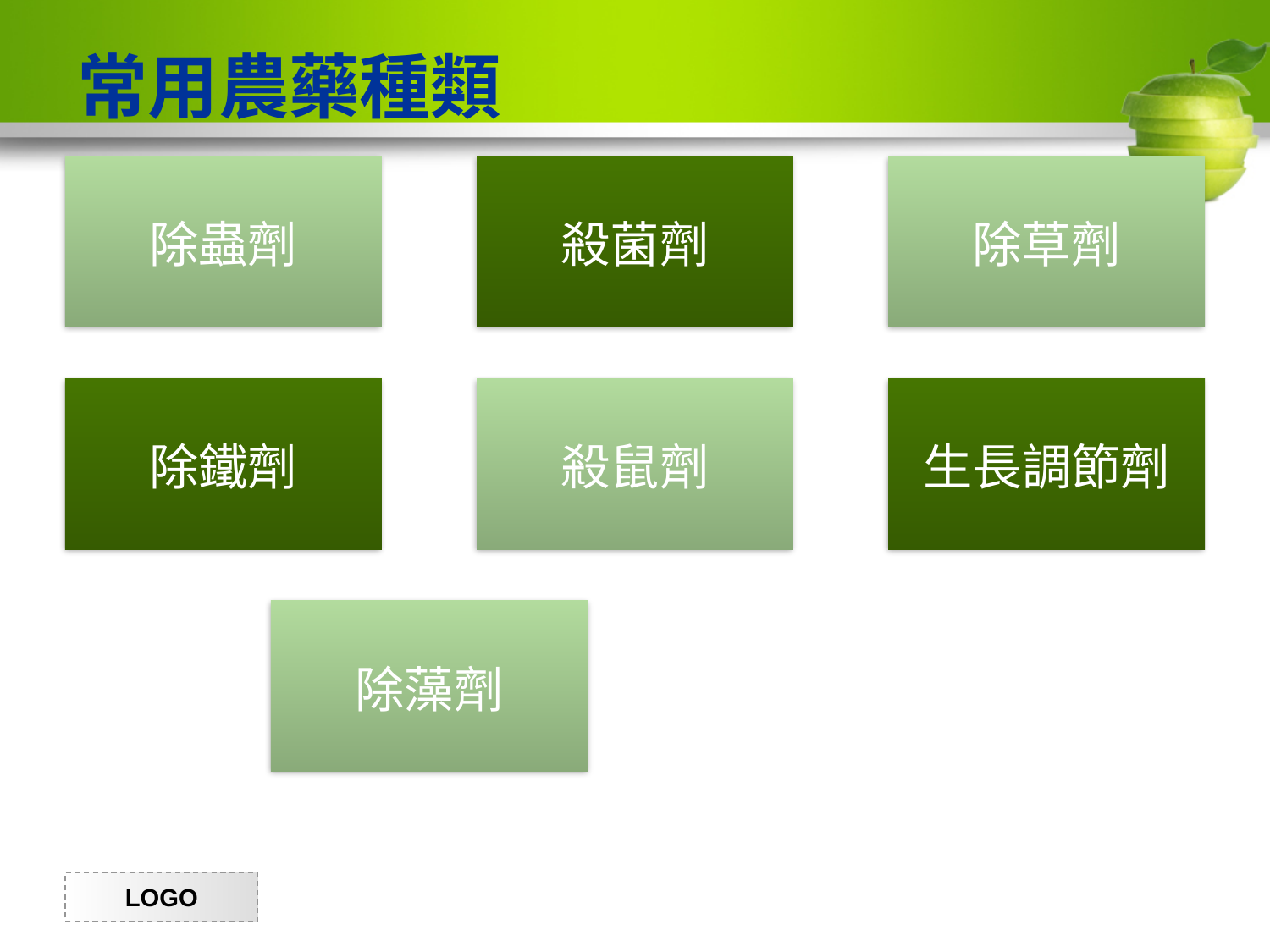

# 常用農藥種類
除蟲劑
殺菌劑
除草劑
除鐵劑
殺鼠劑
生長調節劑
除藻劑